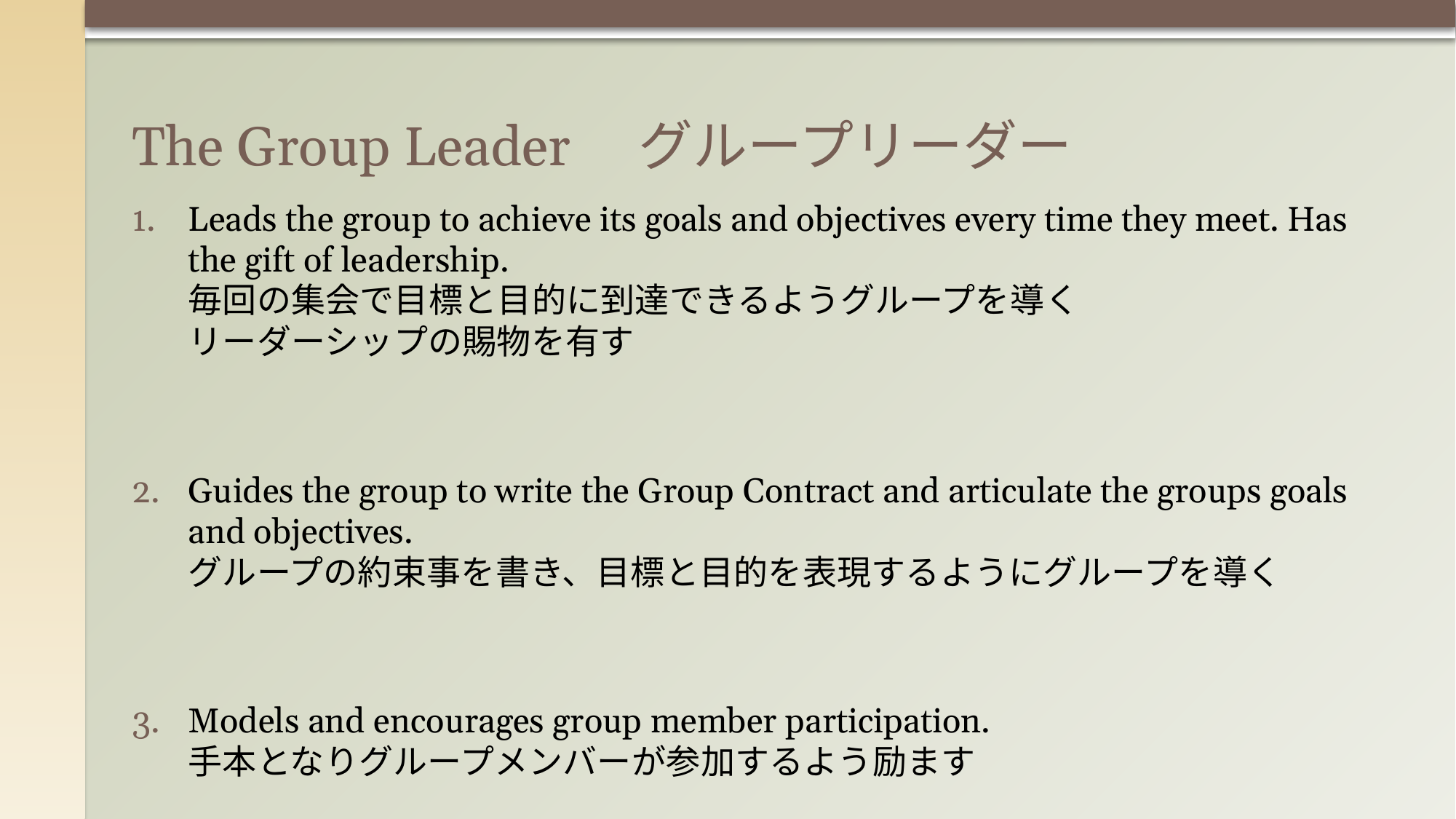

# The Group Leader　グループリーダー
Leads the group to achieve its goals and objectives every time they meet. Has the gift of leadership.
毎回の集会で目標と目的に到達できるようグループを導く
リーダーシップの賜物を有す

Guides the group to write the Group Contract and articulate the groups goals and objectives.
グループの約束事を書き、目標と目的を表現するようにグループを導く

Models and encourages group member participation.
手本となりグループメンバーが参加するよう励ます